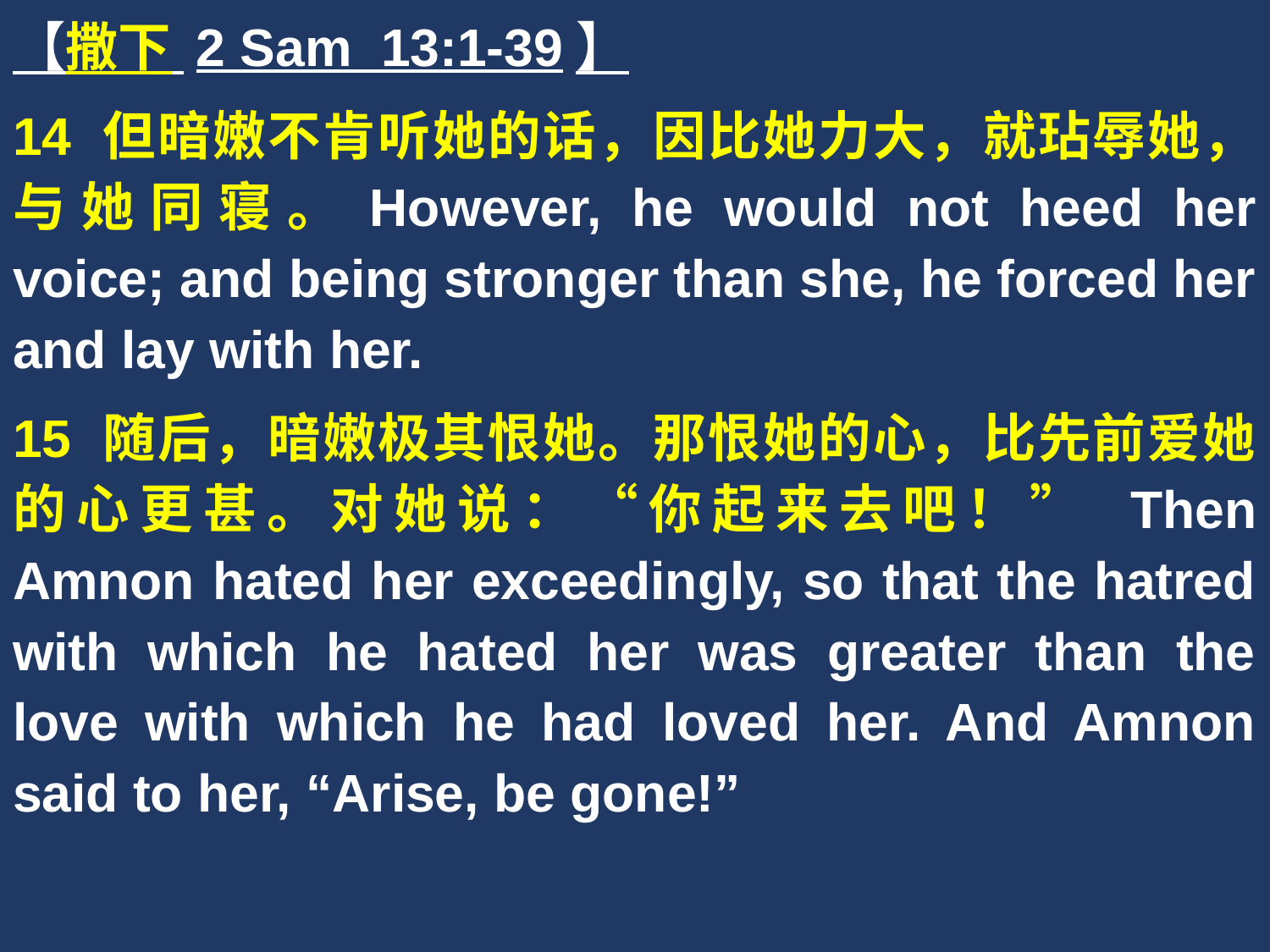

【撒下 2 Sam  13:1-39】
14 但暗嫩不肯听她的话，因比她力大，就玷辱她，与她同寝。However, he would not heed her voice; and being stronger than she, he forced her and lay with her.
15 随后，暗嫩极其恨她。那恨她的心，比先前爱她的心更甚。对她说：“你起来去吧！” Then Amnon hated her exceedingly, so that the hatred with which he hated her was greater than the love with which he had loved her. And Amnon said to her, “Arise, be gone!”